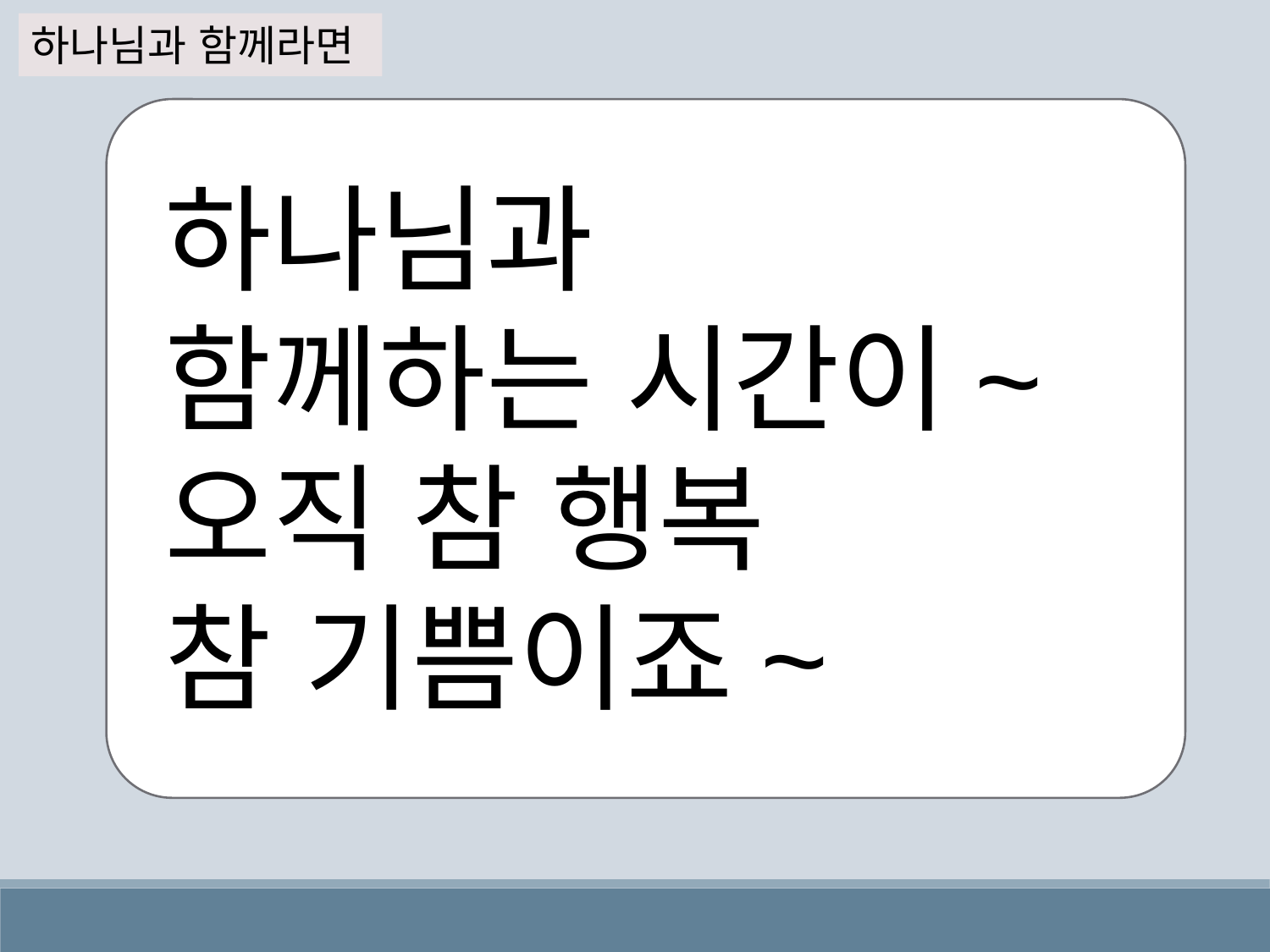

하나님과 함께라면

하나님과
함께하는 시간이~
오직 참 행복
참 기쁨이죠~